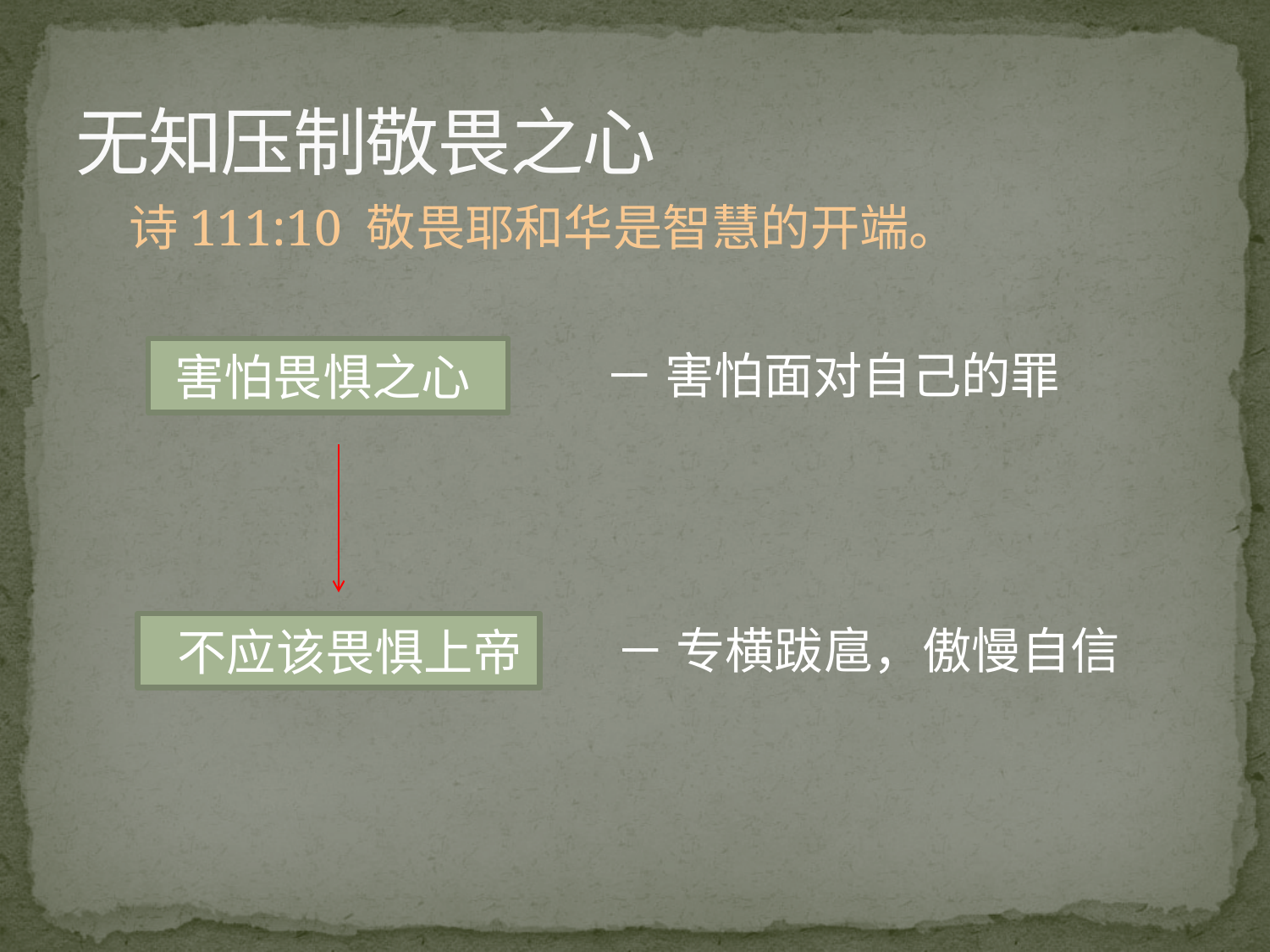

# 无知压制敬畏之心
诗111:10 敬畏耶和华是智慧的开端。

害怕畏惧之心
－ 害怕面对自己的罪

 不应该畏惧上帝
－ 专横跋扈，傲慢自信